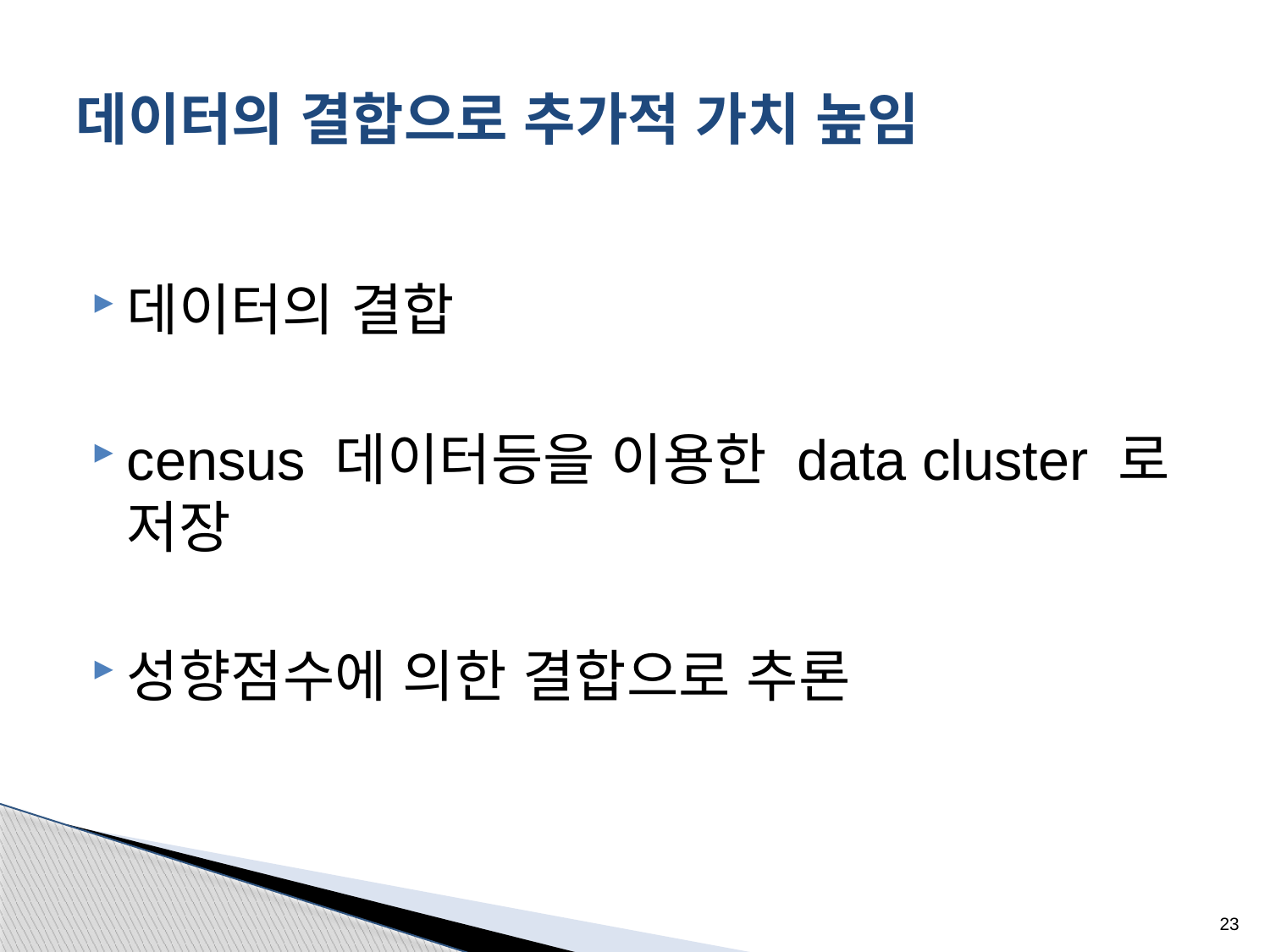

# 데이터의 결합으로 추가적 가치 높임
데이터의 결합

census 데이터등을 이용한 data cluster 로 저장

성향점수에 의한 결합으로 추론

23